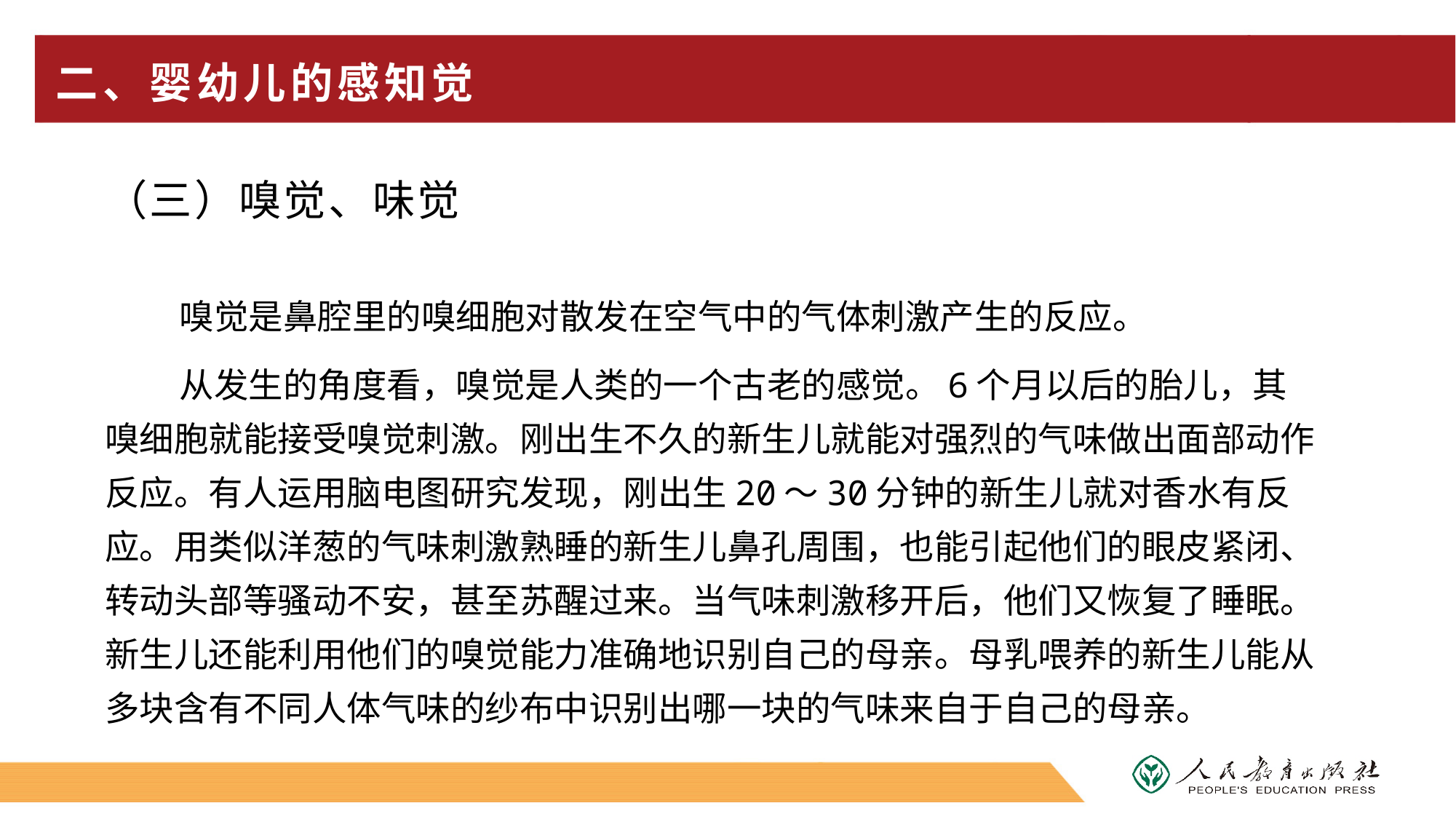

# 二、婴幼儿的感知觉
（三）嗅觉、味觉
嗅觉是鼻腔里的嗅细胞对散发在空气中的气体刺激产生的反应。
从发生的角度看，嗅觉是人类的一个古老的感觉。6个月以后的胎儿，其嗅细胞就能接受嗅觉刺激。刚出生不久的新生儿就能对强烈的气味做出面部动作反应。有人运用脑电图研究发现，刚出生20～30分钟的新生儿就对香水有反应。用类似洋葱的气味刺激熟睡的新生儿鼻孔周围，也能引起他们的眼皮紧闭、转动头部等骚动不安，甚至苏醒过来。当气味刺激移开后，他们又恢复了睡眠。新生儿还能利用他们的嗅觉能力准确地识别自己的母亲。母乳喂养的新生儿能从多块含有不同人体气味的纱布中识别出哪一块的气味来自于自己的母亲。